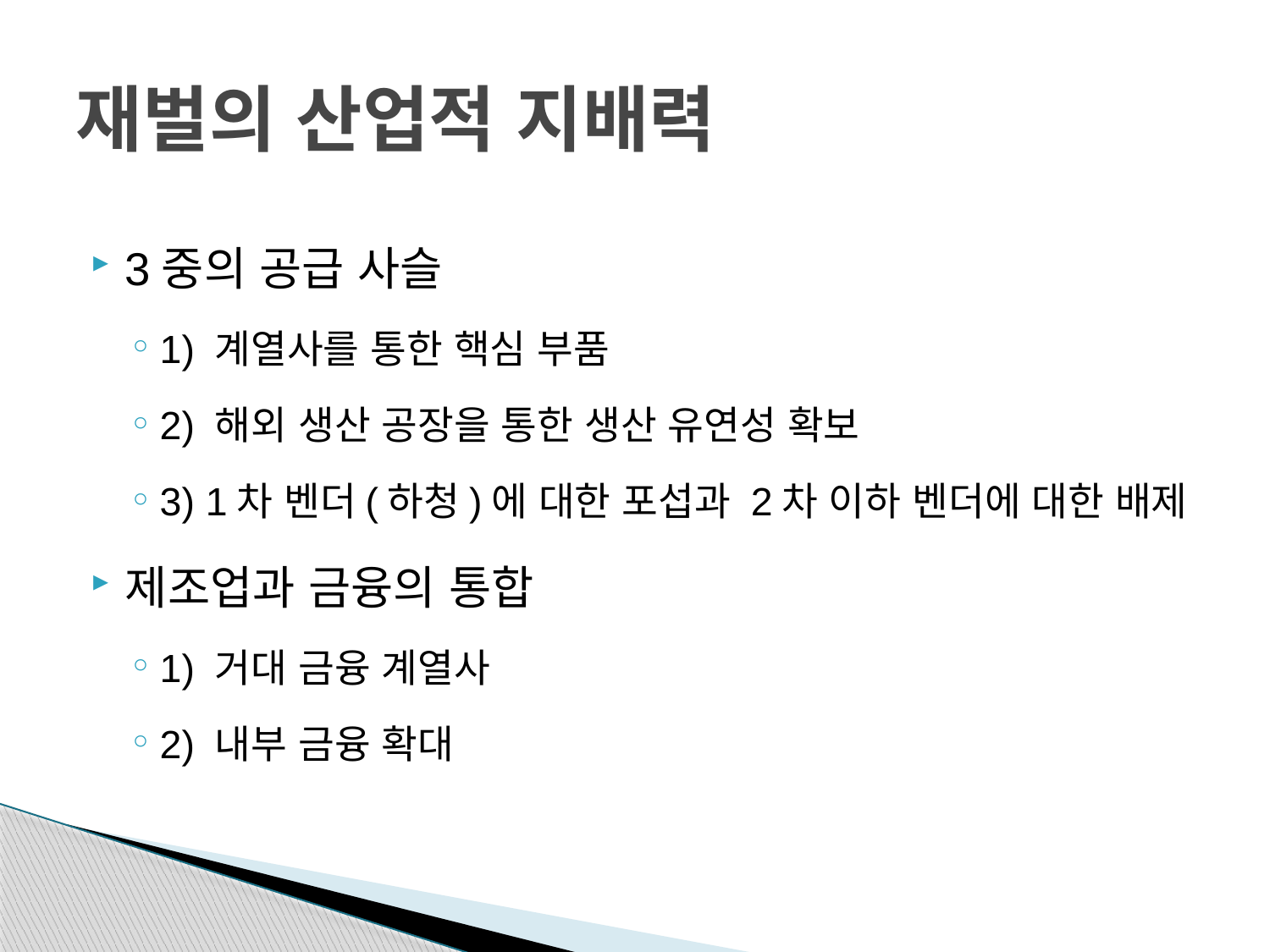

# 재벌의 산업적 지배력
3중의 공급 사슬
1) 계열사를 통한 핵심 부품
2) 해외 생산 공장을 통한 생산 유연성 확보
3) 1차 벤더(하청)에 대한 포섭과 2차 이하 벤더에 대한 배제
제조업과 금융의 통합
1) 거대 금융 계열사
2) 내부 금융 확대